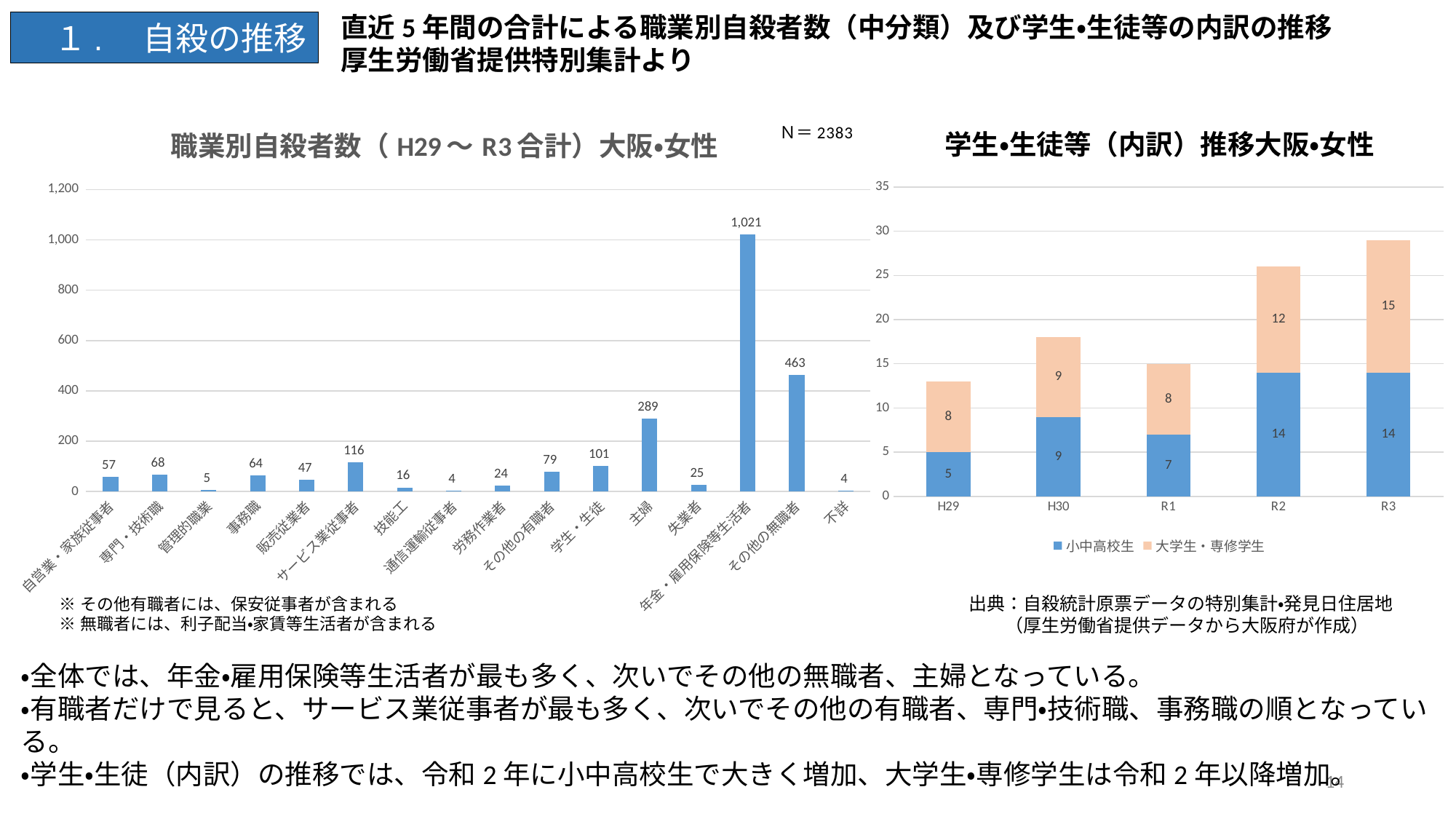

直近5年間の合計による職業別自殺者数（中分類）及び学生・生徒等の内訳の推移
厚生労働省提供特別集計より
　１.　自殺の推移

### Chart: 職業別自殺者数（H29～R3合計）大阪・女性

| Category |  |
|---|---|
| 自営業・家族従事者 | 57.0 |
| 専門・技術職 | 68.0 |
| 管理的職業 | 5.0 |
| 事務職 | 64.0 |
| 販売従業者 | 47.0 |
| サービス業従事者 | 116.0 |
| 技能工 | 16.0 |
| 通信運輸従事者 | 4.0 |
| 労務作業者 | 24.0 |
| その他の有職者 | 79.0 |
| 学生・生徒 | 101.0 |
| 主婦 | 289.0 |
| 失業者 | 25.0 |
| 年金・雇用保険等生活者 | 1021.0 |
| その他の無職者 | 463.0 |
| 不詳 | 4.0 |

### Chart: 学生・生徒等（内訳）推移大阪・女性

| Category | 小中高校生 | 大学生・専修学生 |
|---|---|---|
| H29 | 5.0 | 8.0 |
| H30 | 9.0 | 9.0 |
| R1 | 7.0 | 8.0 |
| R2 | 14.0 | 12.0 |
| R3 | 14.0 | 15.0 |
出典：自殺統計原票データの特別集計・発見日住居地
　　（厚生労働省提供データから大阪府が作成）
※その他有職者には、保安従事者が含まれる
※無職者には、利子配当・家賃等生活者が含まれる
・全体では、年金・雇用保険等生活者が最も多く、次いでその他の無職者、主婦となっている。
・有職者だけで見ると、サービス業従事者が最も多く、次いでその他の有職者、専門・技術職、事務職の順となっている。
・学生・生徒（内訳）の推移では、令和2年に小中高校生で大きく増加、大学生・専修学生は令和2年以降増加。

14